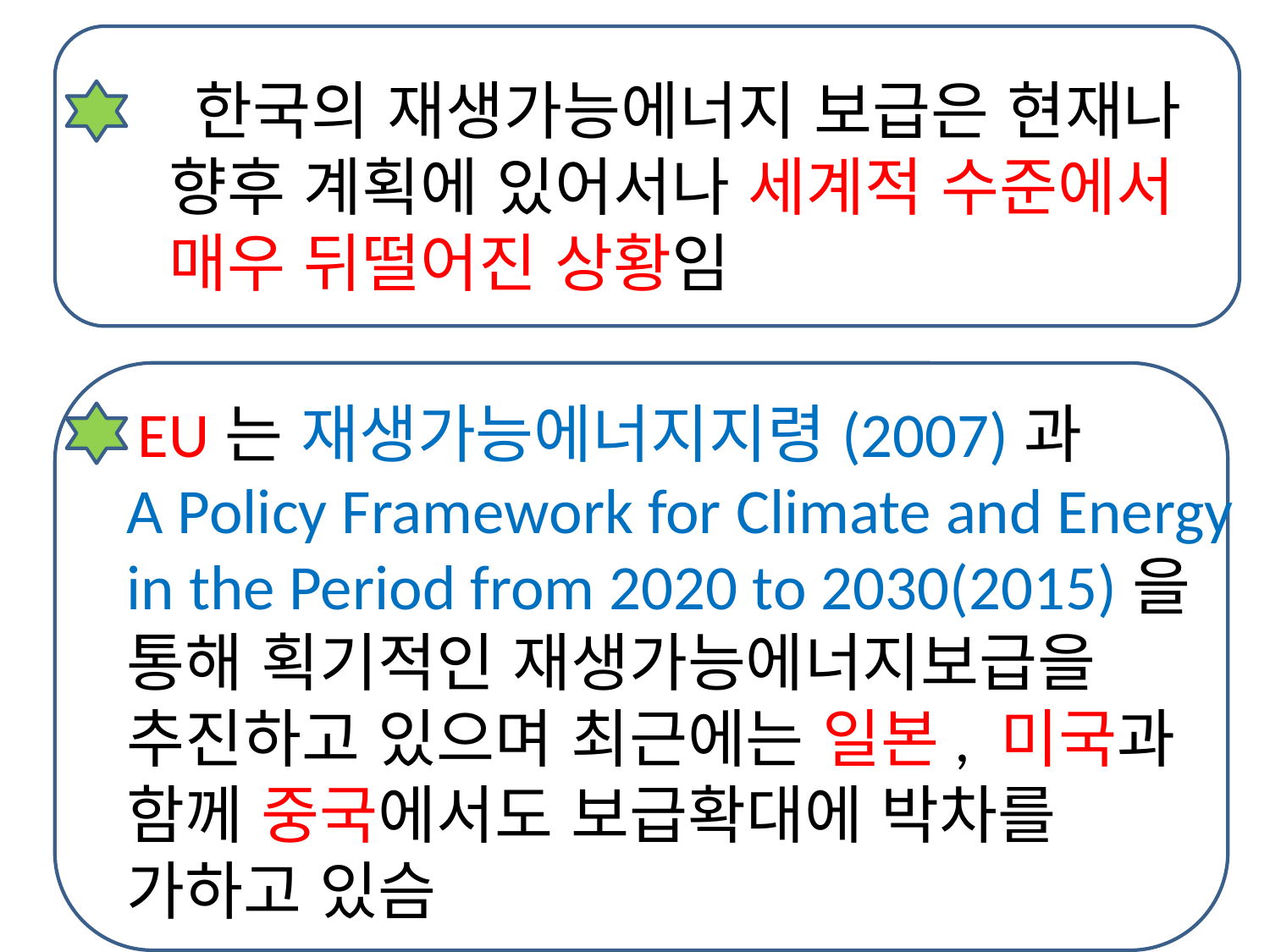

한국의 재생가능에너지 보급은 현재나
향후 계획에 있어서나 세계적 수준에서
매우 뒤떨어진 상황임

 EU는 재생가능에너지지령(2007)과
A Policy Framework for Climate and Energy
in the Period from 2020 to 2030(2015)을
통해 획기적인 재생가능에너지보급을
추진하고 있으며 최근에는 일본, 미국과
함께 중국에서도 보급확대에 박차를
가하고 있슴